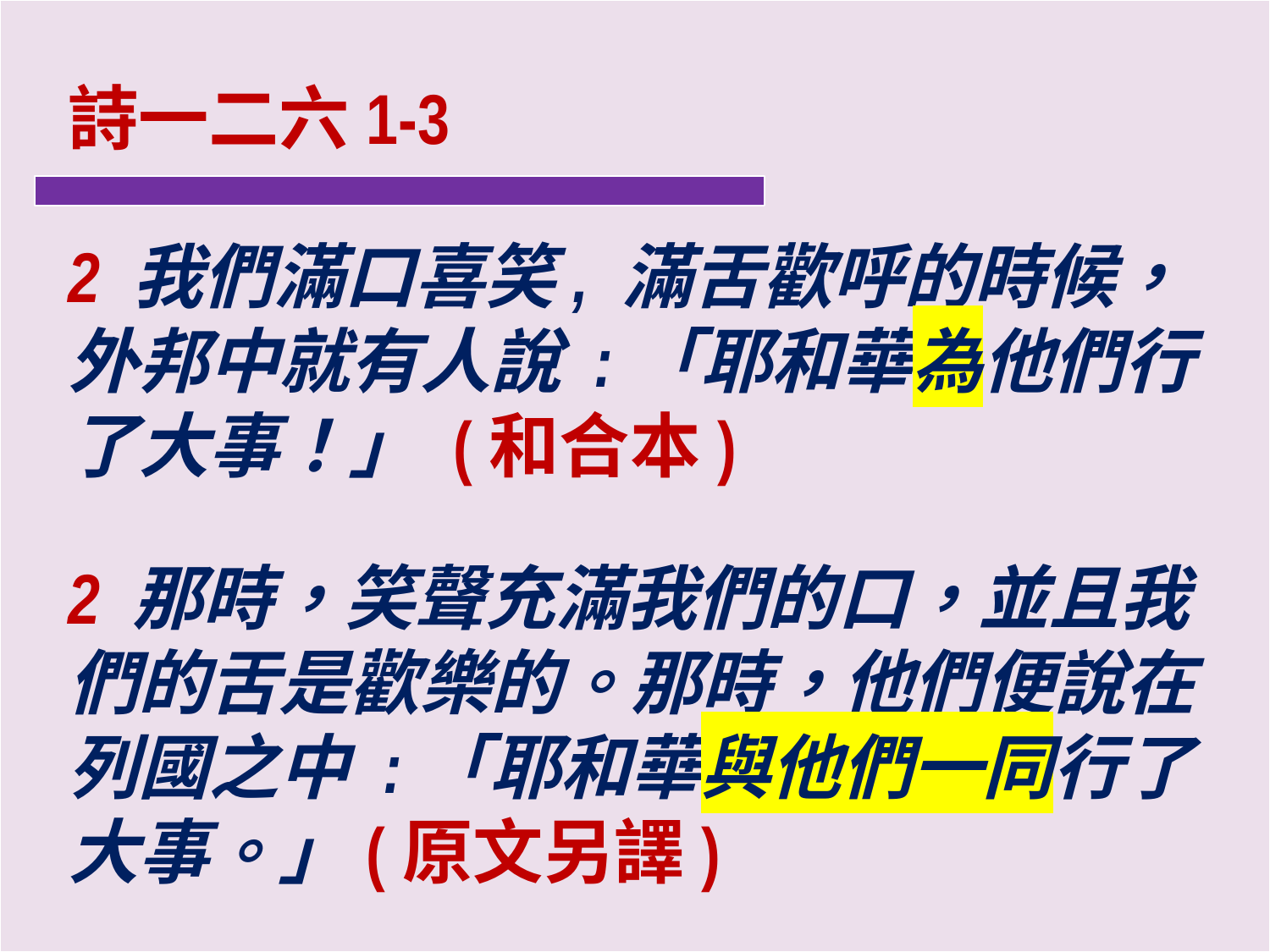

詩一二六1-3

2 我們滿口喜笑, 滿舌歡呼的時候，外邦中就有人說 :「耶和華為他們行了大事！」 (和合本)

2 那時，笑聲充滿我們的口，並且我們的舌是歡樂的。那時，他們便說在列國之中 :「耶和華與他們一同行了大事。」(原文另譯)